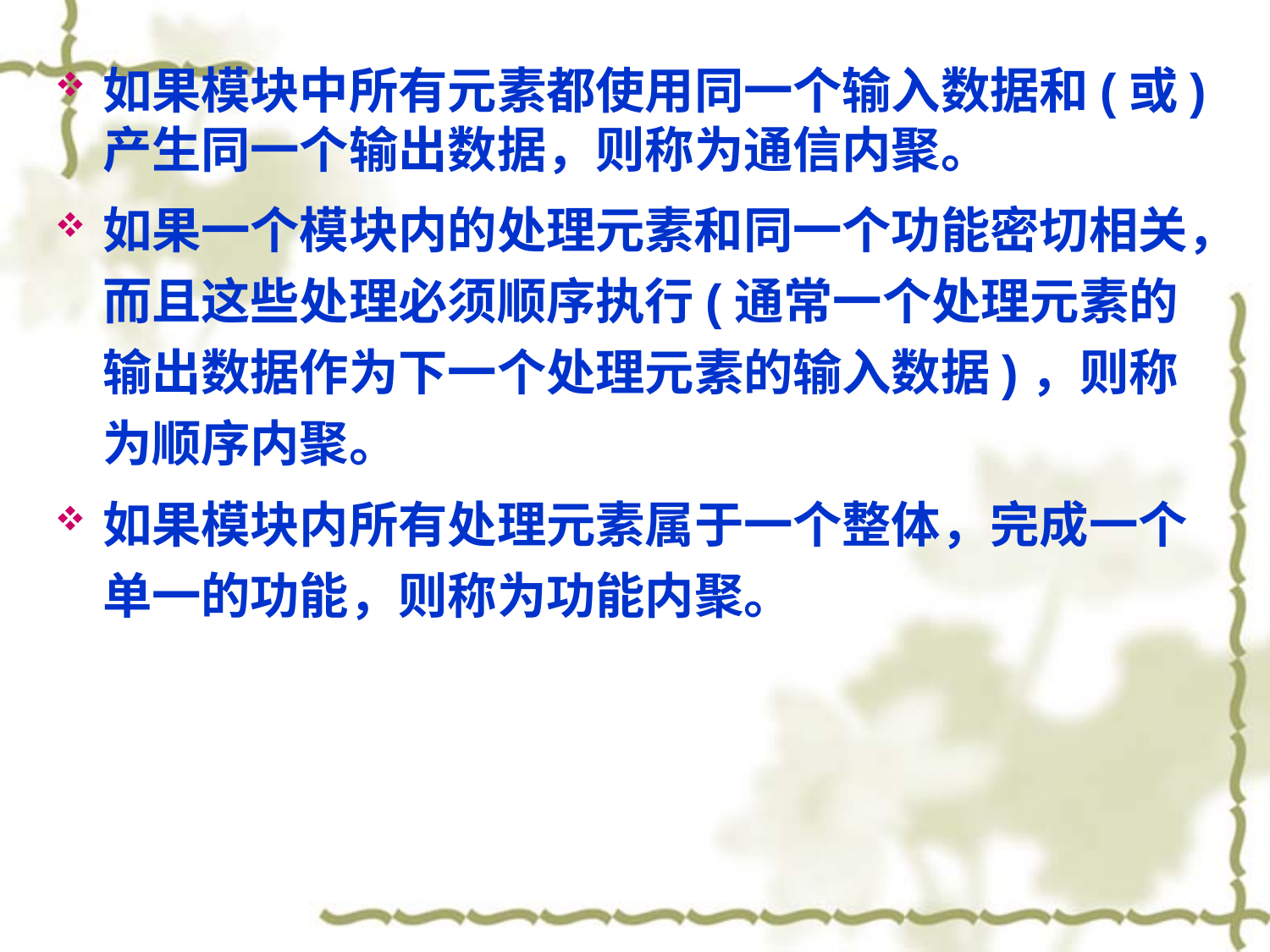

如果模块中所有元素都使用同一个输入数据和(或)产生同一个输出数据，则称为通信内聚。
如果一个模块内的处理元素和同一个功能密切相关，而且这些处理必须顺序执行(通常一个处理元素的输出数据作为下一个处理元素的输入数据)，则称为顺序内聚。
如果模块内所有处理元素属于一个整体，完成一个单一的功能，则称为功能内聚。